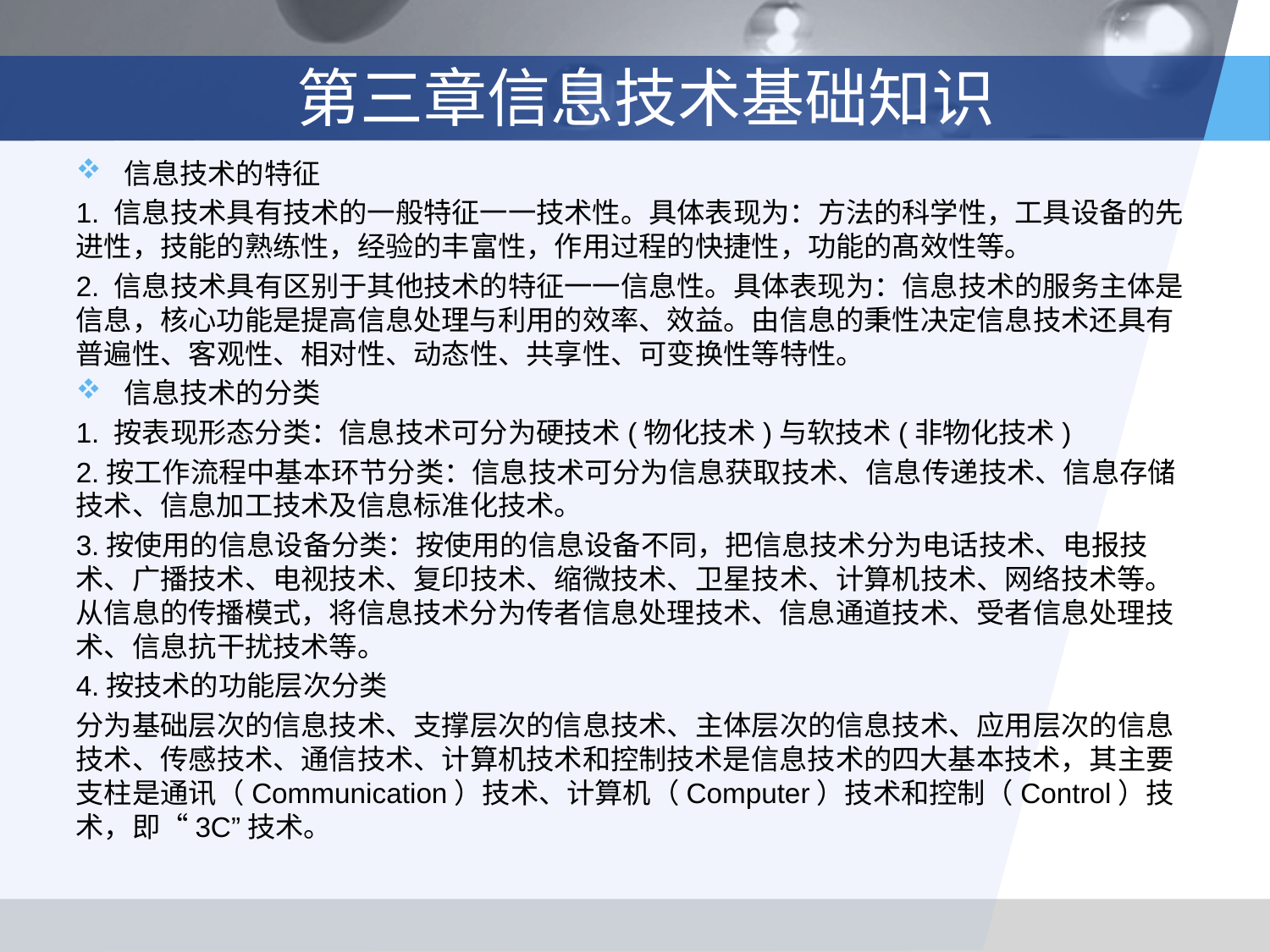

# 第三章信息技术基础知识
信息技术的特征
1. 信息技术具有技术的一般特征一一技术性。具体表现为：方法的科学性，工具设备的先进性，技能的熟练性，经验的丰富性，作用过程的快捷性，功能的髙效性等。
2. 信息技术具有区别于其他技术的特征一一信息性。具体表现为：信息技术的服务主体是信息，核心功能是提高信息处理与利用的效率、效益。由信息的秉性决定信息技术还具有普遍性、客观性、相对性、动态性、共享性、可变换性等特性。
信息技术的分类
1. 按表现形态分类：信息技术可分为硬技术(物化技术)与软技术(非物化技术)
2.按工作流程中基本环节分类：信息技术可分为信息获取技术、信息传递技术、信息存储技术、信息加工技术及信息标准化技术。
3.按使用的信息设备分类：按使用的信息设备不同，把信息技术分为电话技术、电报技术、广播技术、电视技术、复印技术、缩微技术、卫星技术、计算机技术、网络技术等。从信息的传播模式，将信息技术分为传者信息处理技术、信息通道技术、受者信息处理技术、信息抗干扰技术等。
4.按技术的功能层次分类
分为基础层次的信息技术、支撑层次的信息技术、主体层次的信息技术、应用层次的信息技术、传感技术、通信技术、计算机技术和控制技术是信息技术的四大基本技术，其主要支柱是通讯（Communication）技术、计算机（Computer）技术和控制（Control）技术，即“3C”技术。